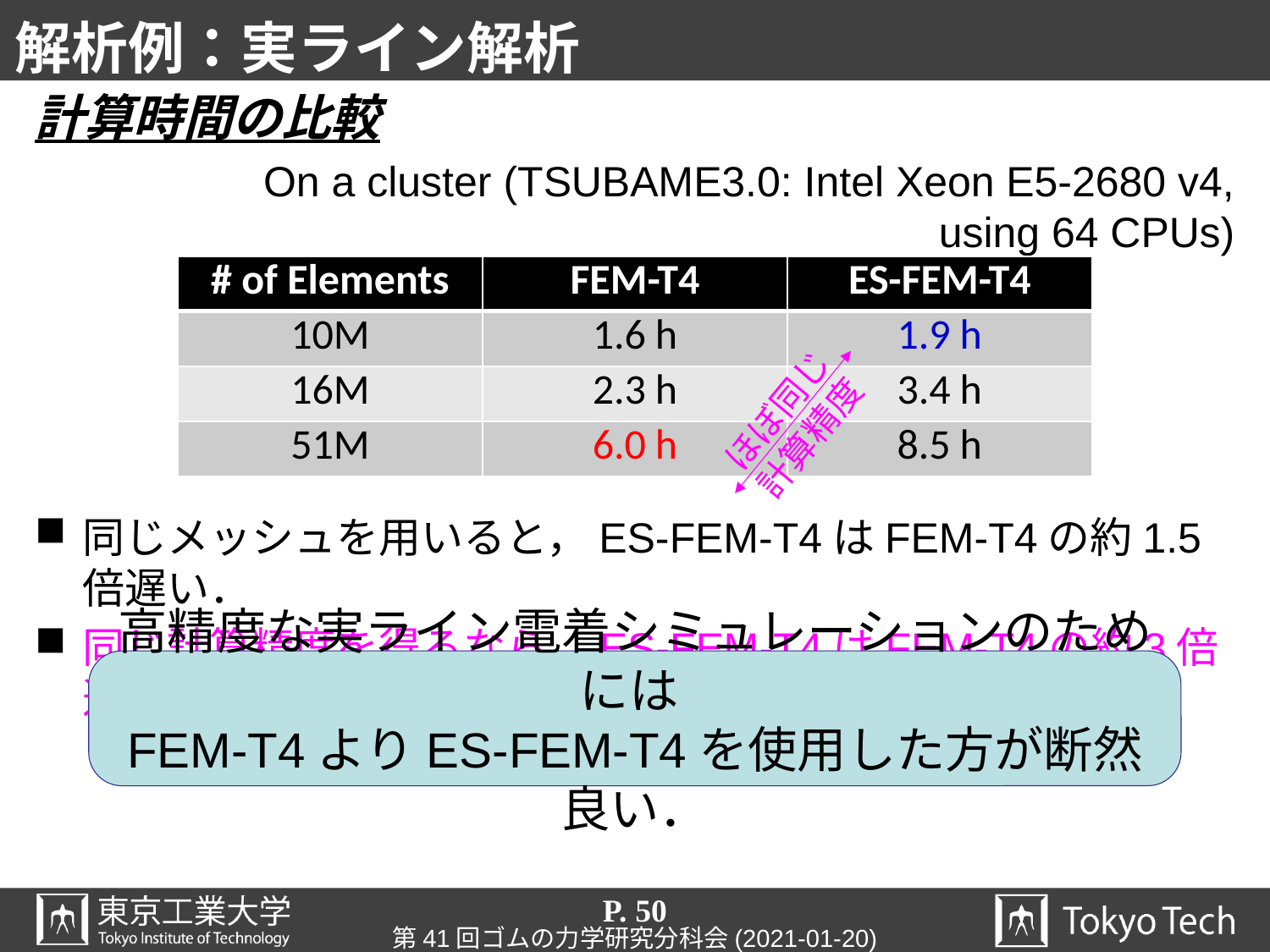

# 解析例：実ライン解析
計算時間の比較
On a cluster (TSUBAME3.0: Intel Xeon E5-2680 v4,
 using 64 CPUs)

同じメッシュを用いると，ES-FEM-T4はFEM-T4の約1.5倍遅い．
同じ計算精度を得るなら，ES-FEM-T4はFEM-T4の約3倍速い．
| # of Elements | FEM-T4 | ES-FEM-T4 |
| --- | --- | --- |
| 10M | 1.6 h | 1.9 h |
| 16M | 2.3 h | 3.4 h |
| 51M | 6.0 h | 8.5 h |
ほぼ同じ
計算精度
高精度な実ライン電着シミュレーションのためには
FEM-T4よりES-FEM-T4を使用した方が断然良い．
P. 50